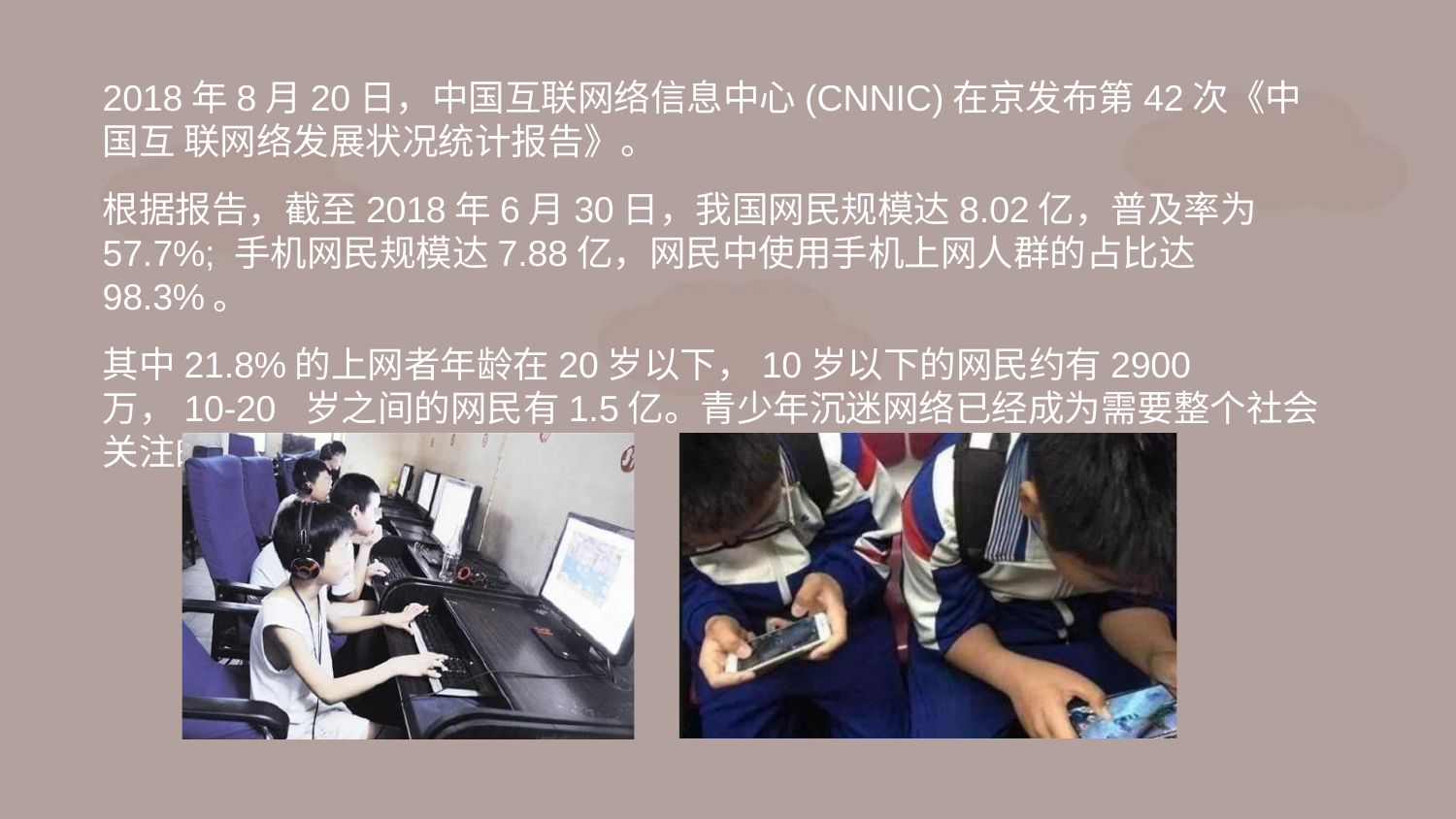

2018年8月20日，中国互联网络信息中心(CNNIC)在京发布第42次《中国互 联网络发展状况统计报告》。
根据报告，截至2018年6月30日，我国网民规模达8.02亿，普及率为57.7%; 手机网民规模达7.88亿，网民中使用手机上网人群的占比达 98.3%。
其中21.8%的上网者年龄在20岁以下，10岁以下的网民约有2900万，10-20  岁之间的网民有1.5亿。青少年沉迷网络已经成为需要整个社会关注的问题。